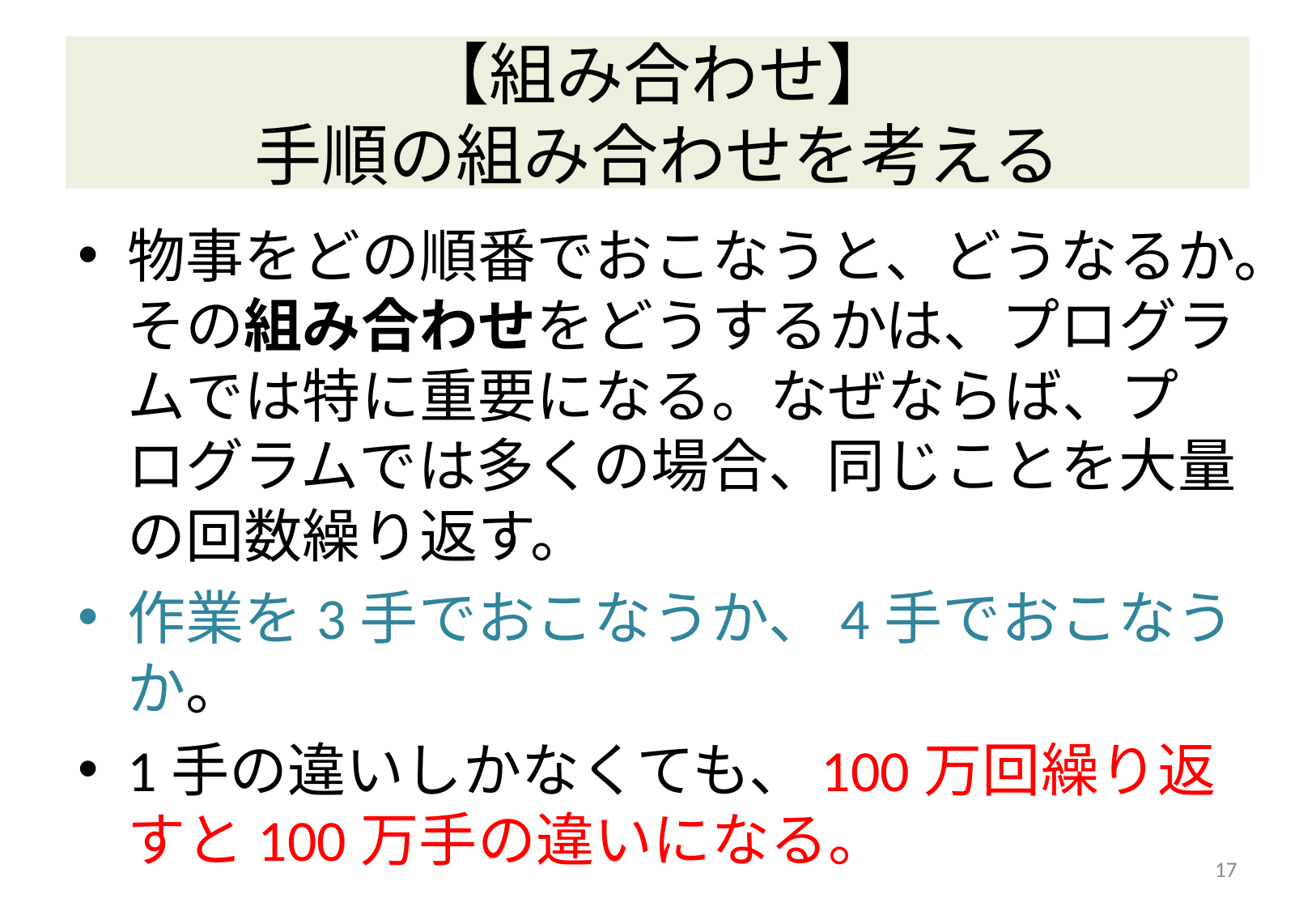

# 【組み合わせ】 手順の組み合わせを考える
物事をどの順番でおこなうと、どうなるか。その組み合わせをどうするかは、プログラムでは特に重要になる。なぜならば、プログラムでは多くの場合、同じことを大量の回数繰り返す。
作業を3手でおこなうか、4手でおこなうか。
1手の違いしかなくても、100万回繰り返すと100万手の違いになる。
17